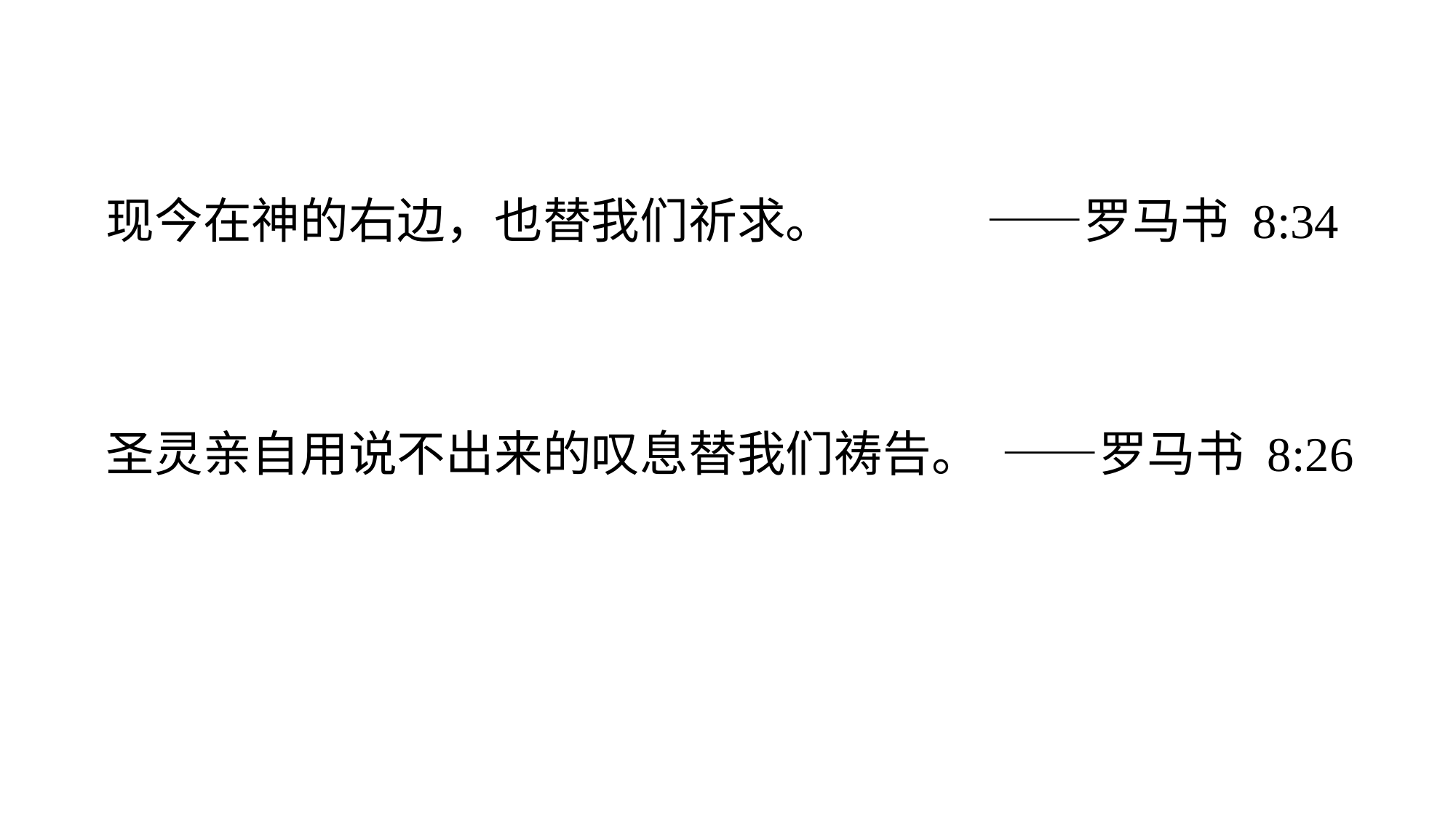

现今在神的右边，也替我们祈求。              ——罗马书 8:34

圣灵亲自用说不出来的叹息替我们祷告。  ——罗马书 8:26